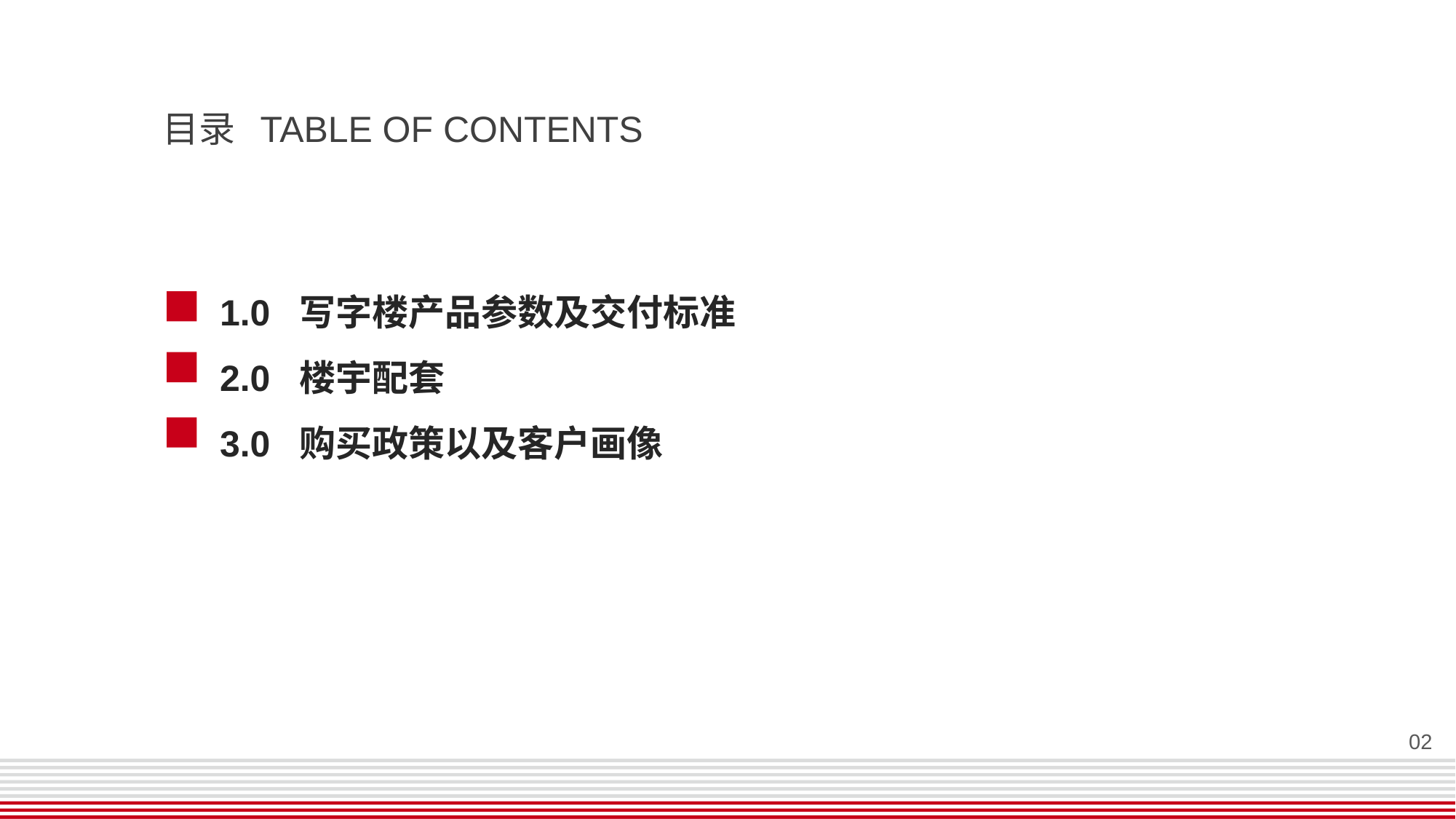

目录  TABLE OF CONTENTS
1.0  写字楼产品参数及交付标准
2.0  楼宇配套
3.0  购买政策以及客户画像

02